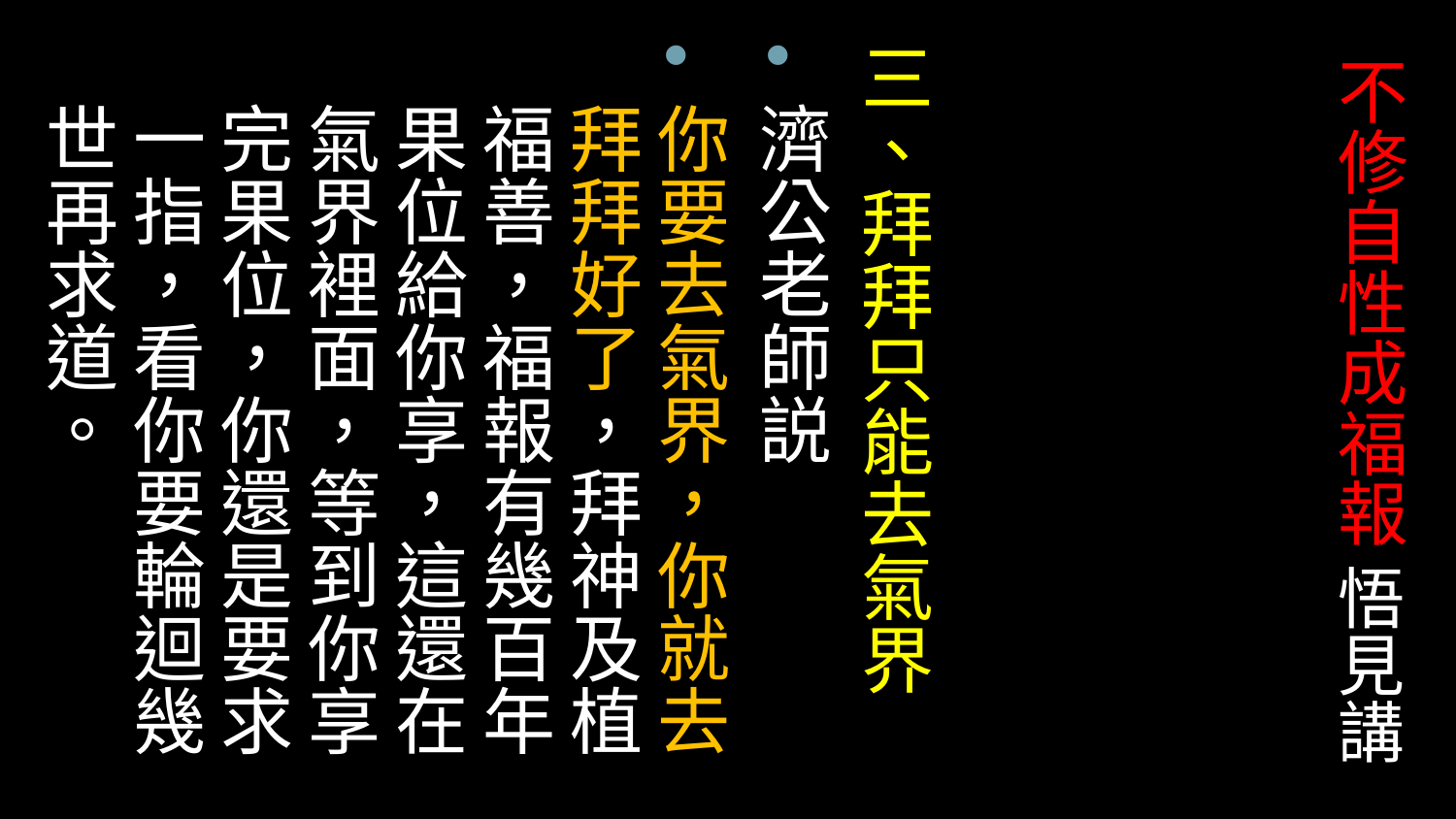

三、拜拜只能去氣界
濟公老師説
你要去氣界，你就去拜拜好了，拜神及植福善，福報有幾百年果位給你享，這還在氣界裡面，等到你享完果位，你還是要求一指，看你要輪迴幾世再求道。
# 不修自性成福報 悟見講